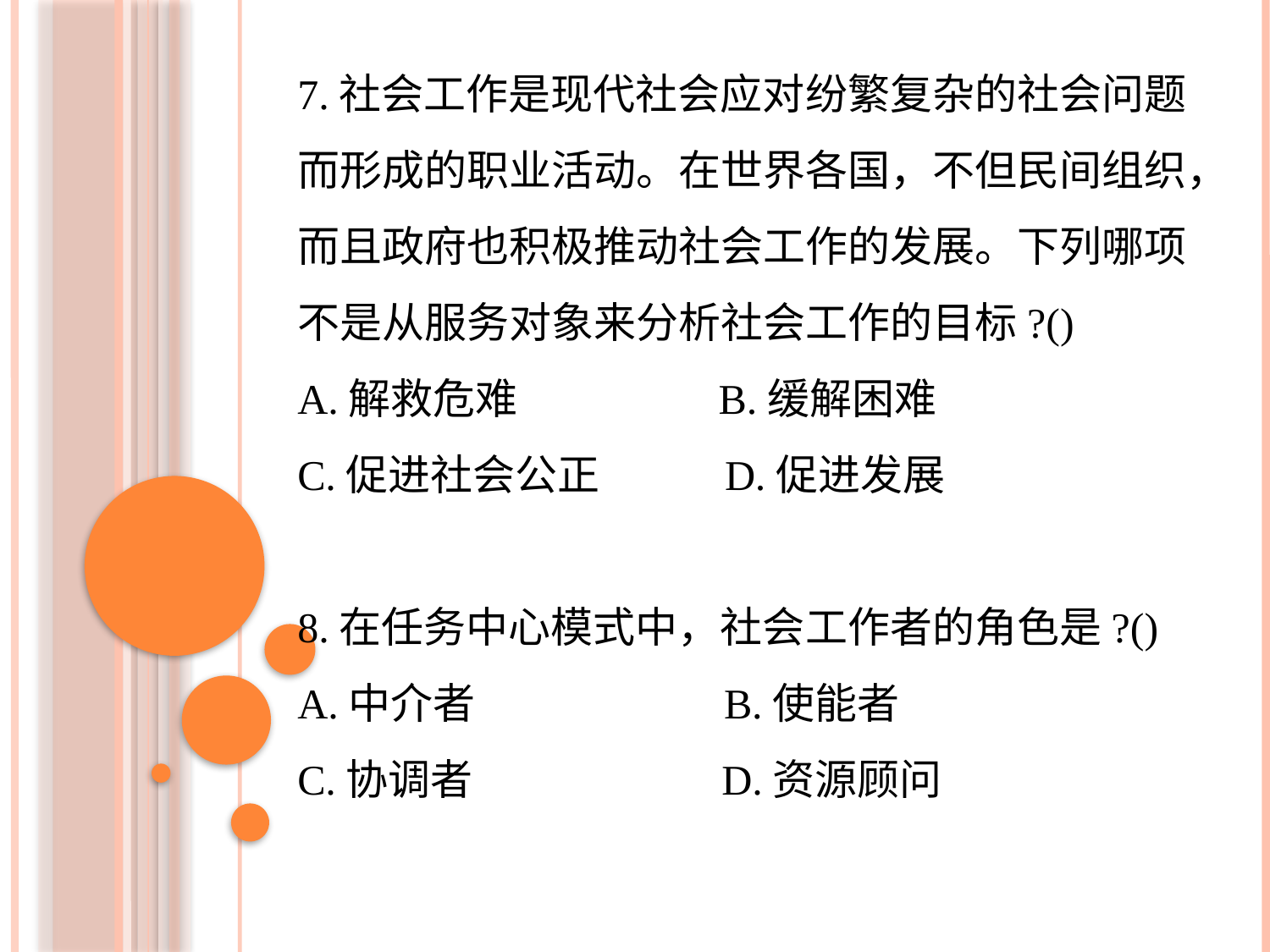

7.社会工作是现代社会应对纷繁复杂的社会问题而形成的职业活动。在世界各国，不但民间组织，而且政府也积极推动社会工作的发展。下列哪项不是从服务对象来分析社会工作的目标?()
A.解救危难                    B.缓解困难
C.促进社会公正            D.促进发展

8.在任务中心模式中，社会工作者的角色是?()
A.中介者                         B.使能者
C.协调者                         D.资源顾问